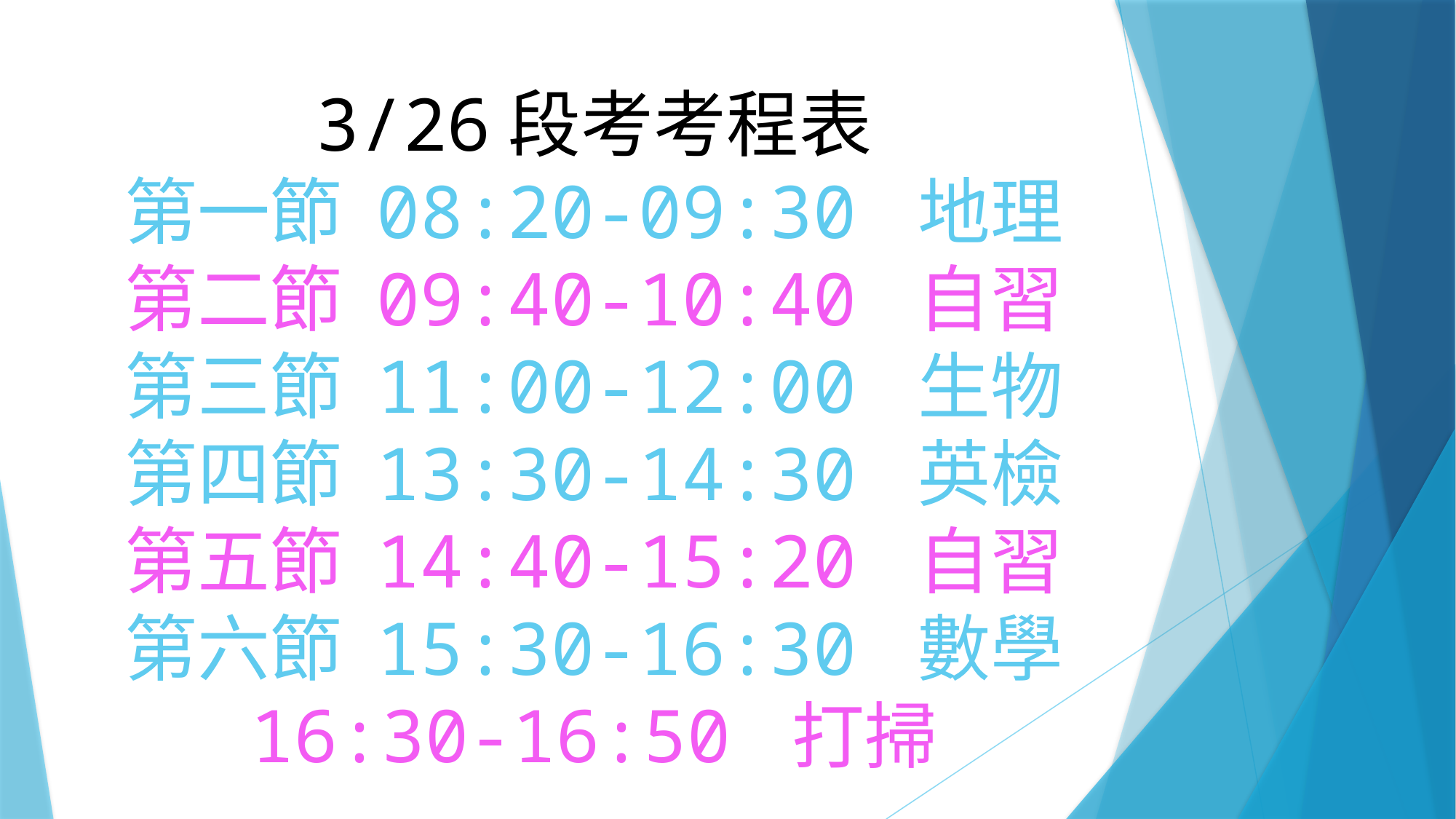

# 3/26段考考程表 第一節 08:20-09:30 地理 第二節 09:40-10:40 自習 第三節 11:00-12:00 生物 第四節 13:30-14:30 英檢 第五節 14:40-15:20 自習 第六節 15:30-16:30 數學 16:30-16:50 打掃